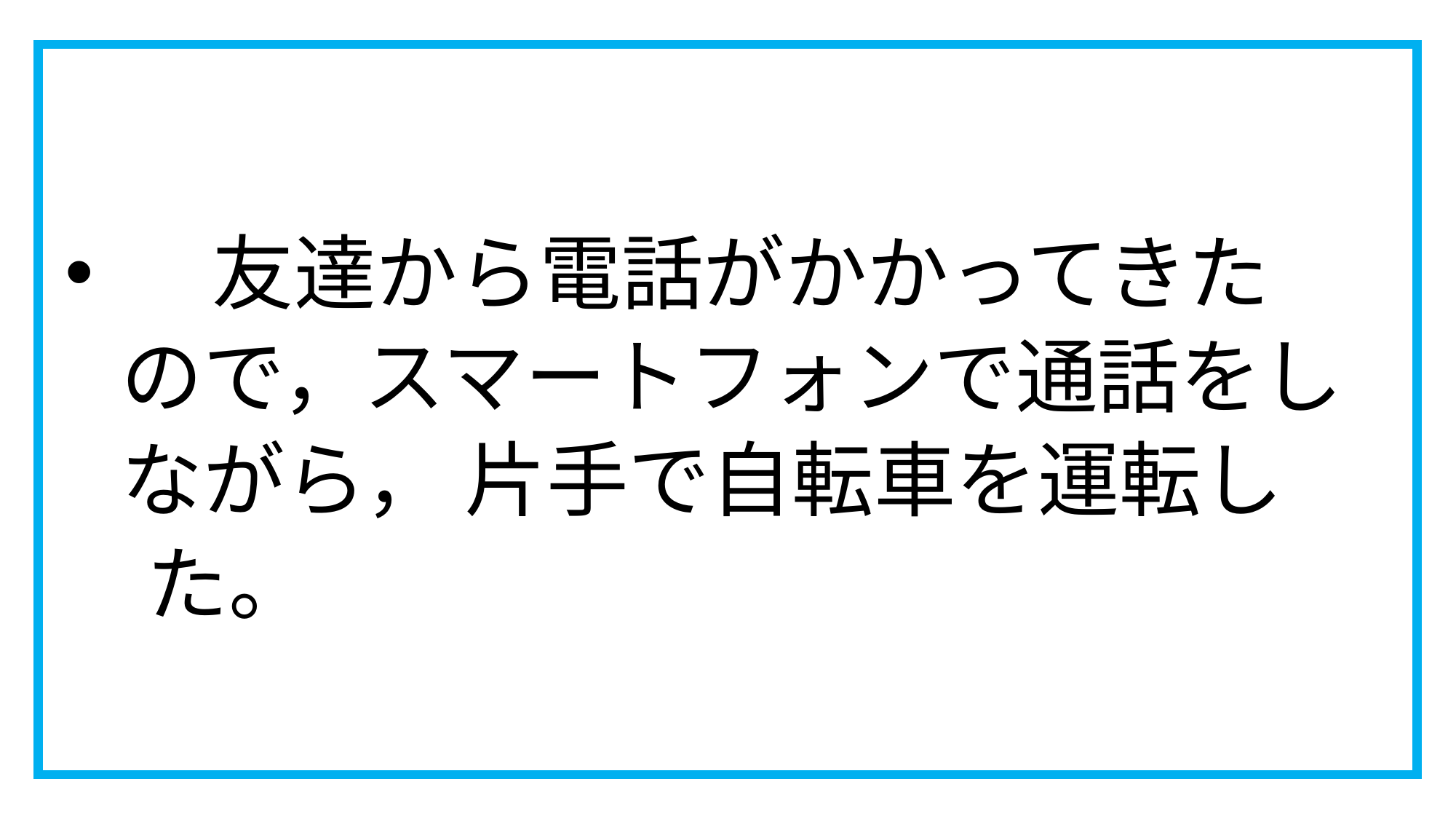

友達から電話がかかってきた
  ので，スマートフォンで通話をし
  ながら， 片手で自転車を運転し
　た。